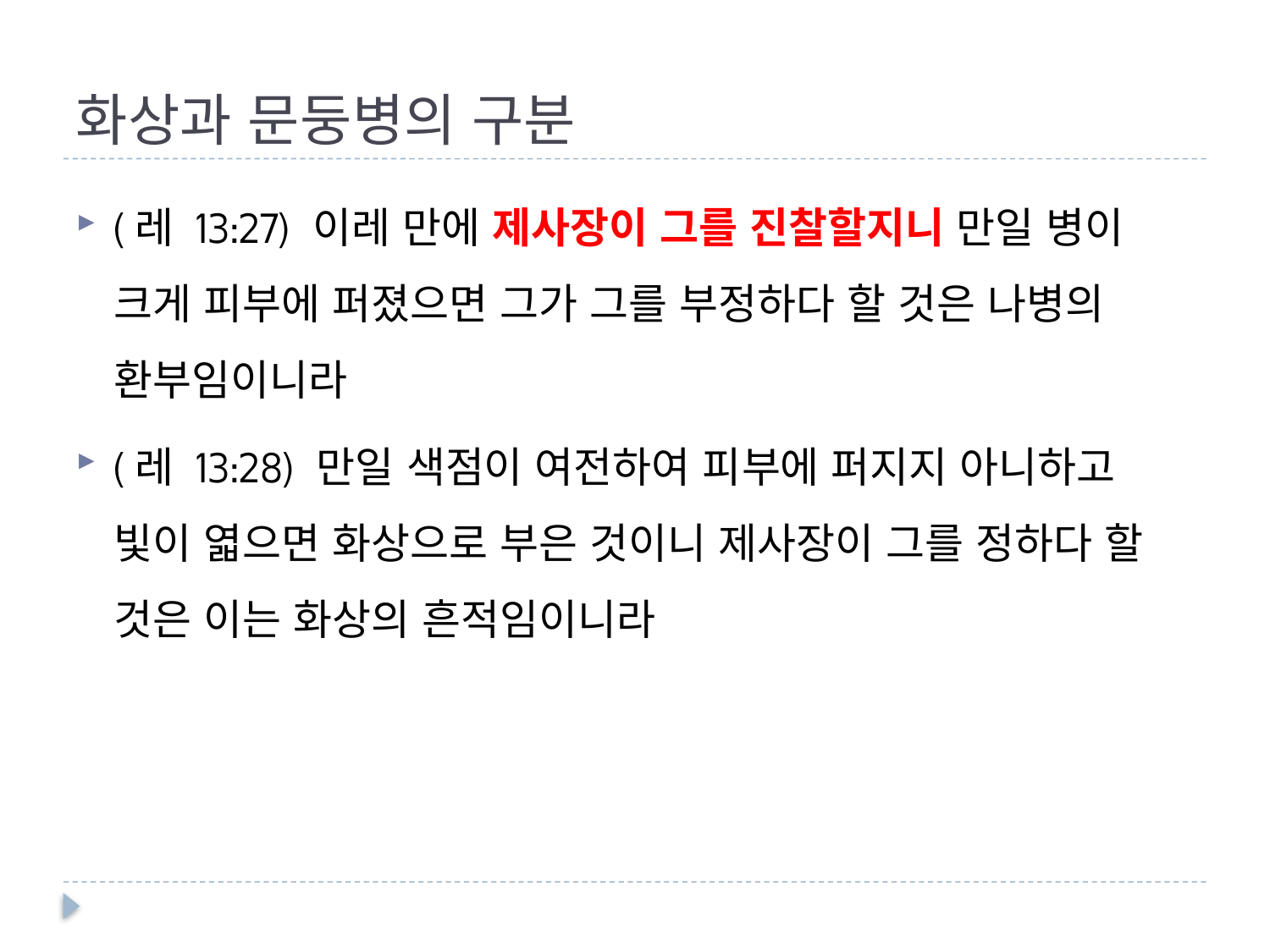

# 화상과 문둥병의 구분
(레 13:27) 이레 만에 제사장이 그를 진찰할지니 만일 병이 크게 피부에 퍼졌으면 그가 그를 부정하다 할 것은 나병의 환부임이니라
(레 13:28) 만일 색점이 여전하여 피부에 퍼지지 아니하고 빛이 엷으면 화상으로 부은 것이니 제사장이 그를 정하다 할 것은 이는 화상의 흔적임이니라